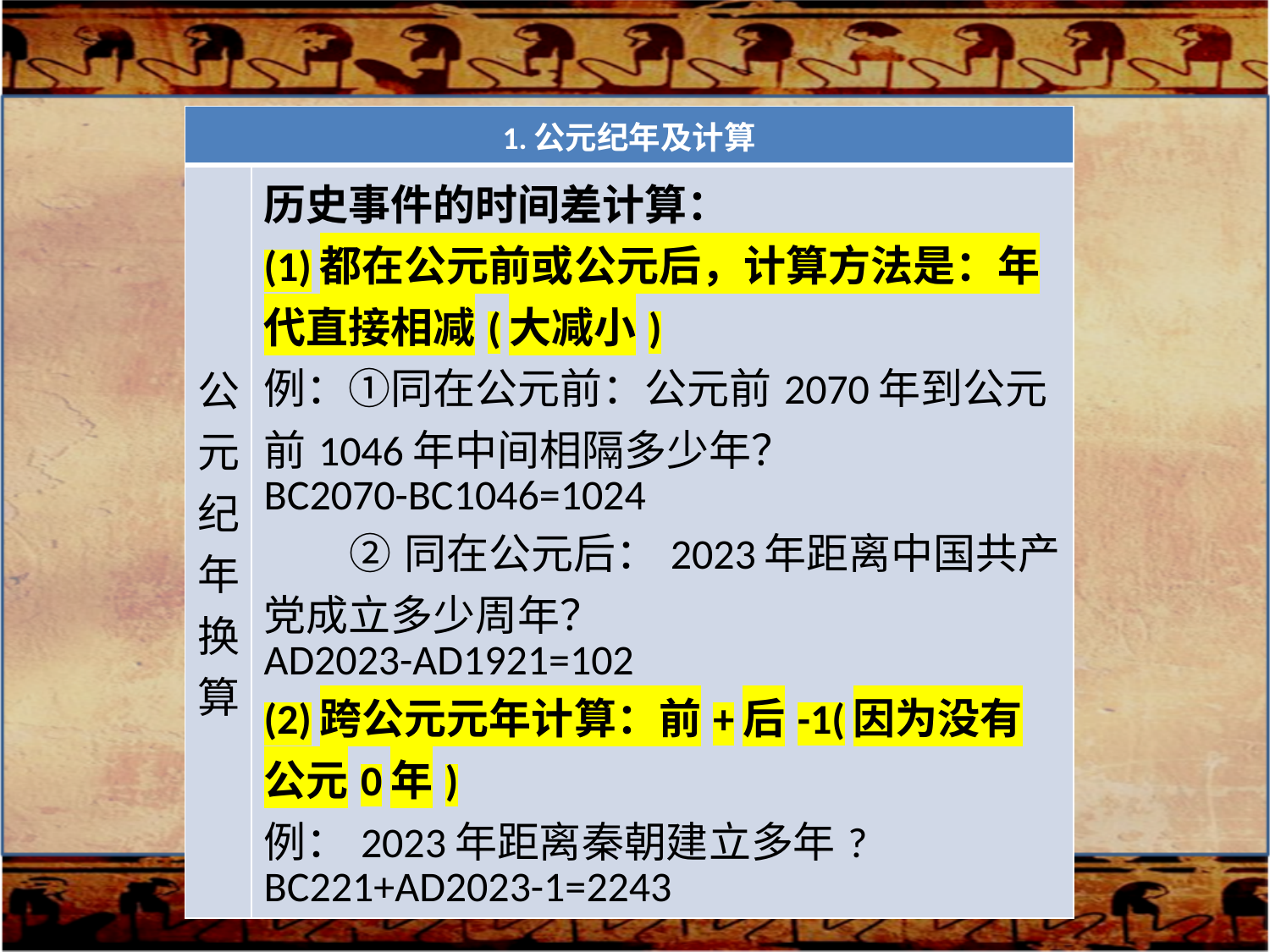

| 1.公元纪年及计算 |  |
| --- | --- |
| 公元纪年换算 | 历史事件的时间差计算： (1)都在公元前或公元后，计算方法是：年代直接相减(大减小) 例：①同在公元前：公元前2070年到公元前1046年中间相隔多少年？ BC2070-BC1046=1024 ②同在公元后：2023年距离中国共产党成立多少周年？ AD2023-AD1921=102 (2)跨公元元年计算：前+后-1(因为没有公元0年) 例：2023年距离秦朝建立多年? BC221+AD2023-1=2243 |